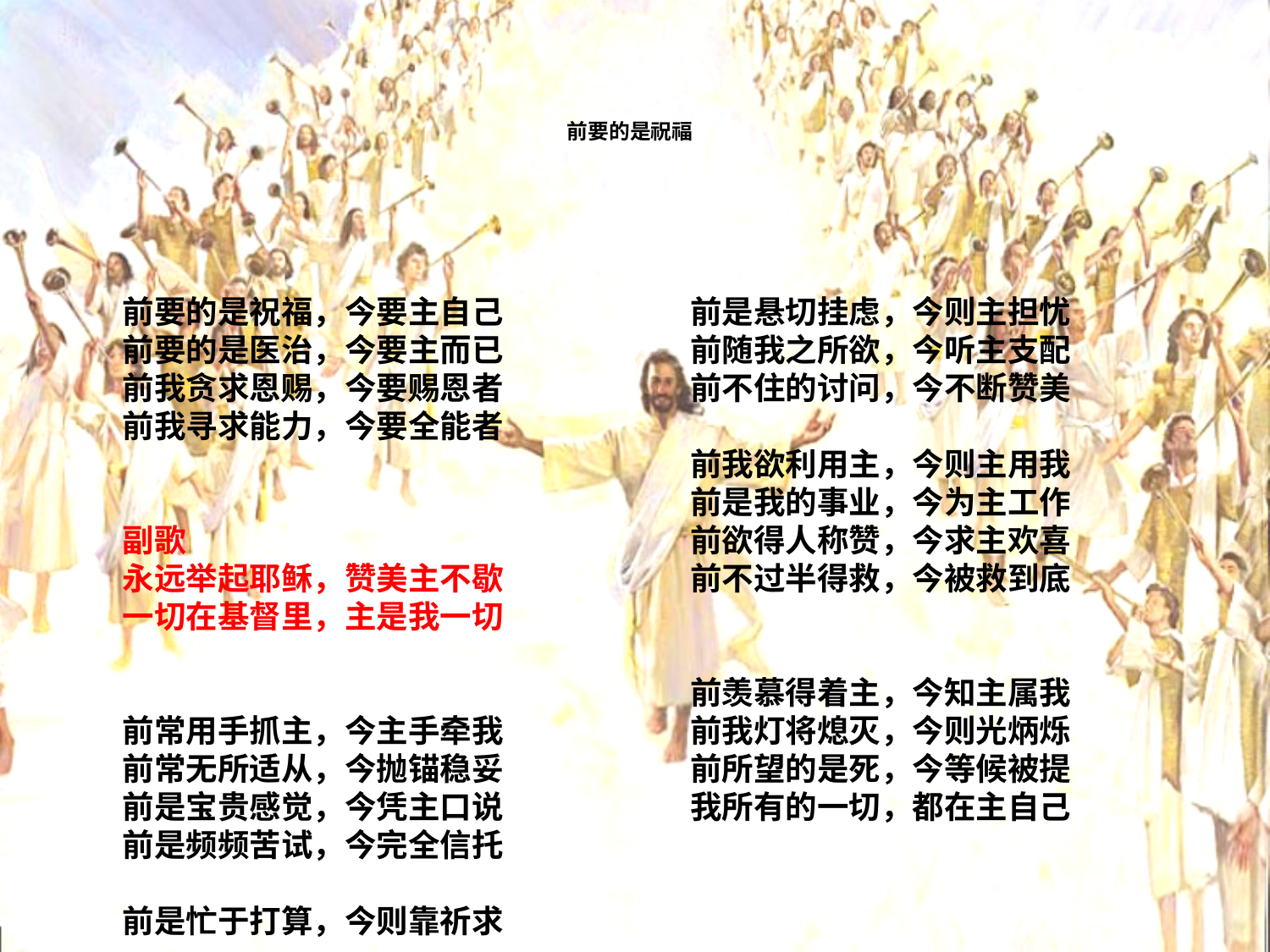

# 前要的是祝福
前要的是祝福，今要主自己
前要的是医治，今要主而已
前我贪求恩赐，今要赐恩者
前我寻求能力，今要全能者

副歌
永远举起耶稣，赞美主不歇
一切在基督里，主是我一切

前常用手抓主，今主手牵我
前常无所适从，今抛锚稳妥
前是宝贵感觉，今凭主口说
前是频频苦试，今完全信托

前是忙于打算，今则靠祈求
前是悬切挂虑，今则主担忧
前随我之所欲，今听主支配
前不住的讨问，今不断赞美

前我欲利用主，今则主用我
前是我的事业，今为主工作
前欲得人称赞，今求主欢喜
前不过半得救，今被救到底

前羡慕得着主，今知主属我
前我灯将熄灭，今则光炳烁
前所望的是死，今等候被提
我所有的一切，都在主自己